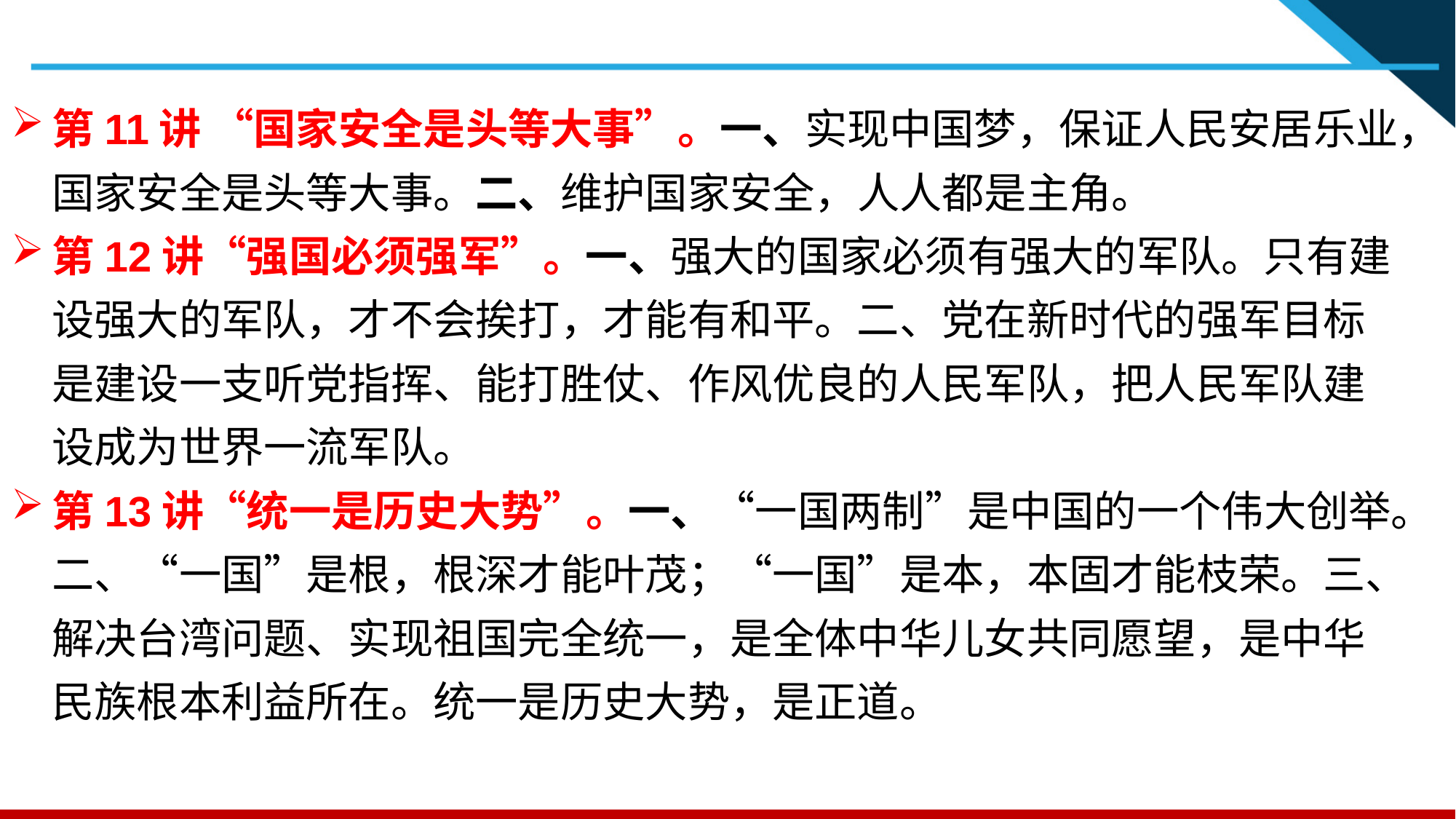

第11讲 “国家安全是头等大事”。一、实现中国梦，保证人民安居乐业，国家安全是头等大事。二、维护国家安全，人人都是主角。
第12讲“强国必须强军”。一、强大的国家必须有强大的军队。只有建设强大的军队，才不会挨打，才能有和平。二、党在新时代的强军目标是建设一支听党指挥、能打胜仗、作风优良的人民军队，把人民军队建设成为世界一流军队。
第13讲“统一是历史大势”。一、“一国两制”是中国的一个伟大创举。二、“一国”是根，根深才能叶茂；“一国”是本，本固才能枝荣。三、解决台湾问题、实现祖国完全统一，是全体中华儿女共同愿望，是中华民族根本利益所在。统一是历史大势，是正道。